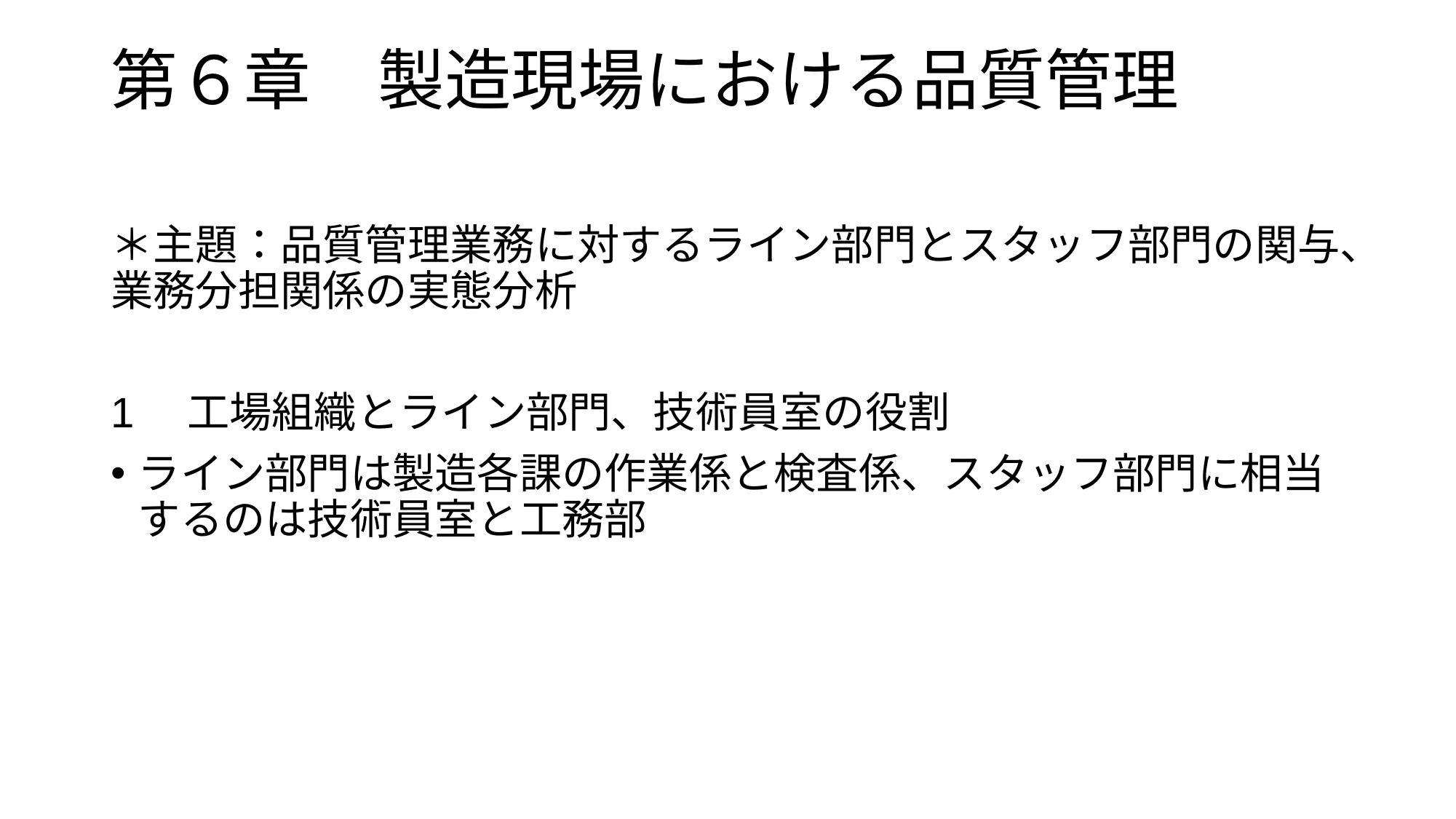

# 第６章　製造現場における品質管理
＊主題：品質管理業務に対するライン部門とスタッフ部門の関与、業務分担関係の実態分析

1　工場組織とライン部門、技術員室の役割
ライン部門は製造各課の作業係と検査係、スタッフ部門に相当するのは技術員室と工務部